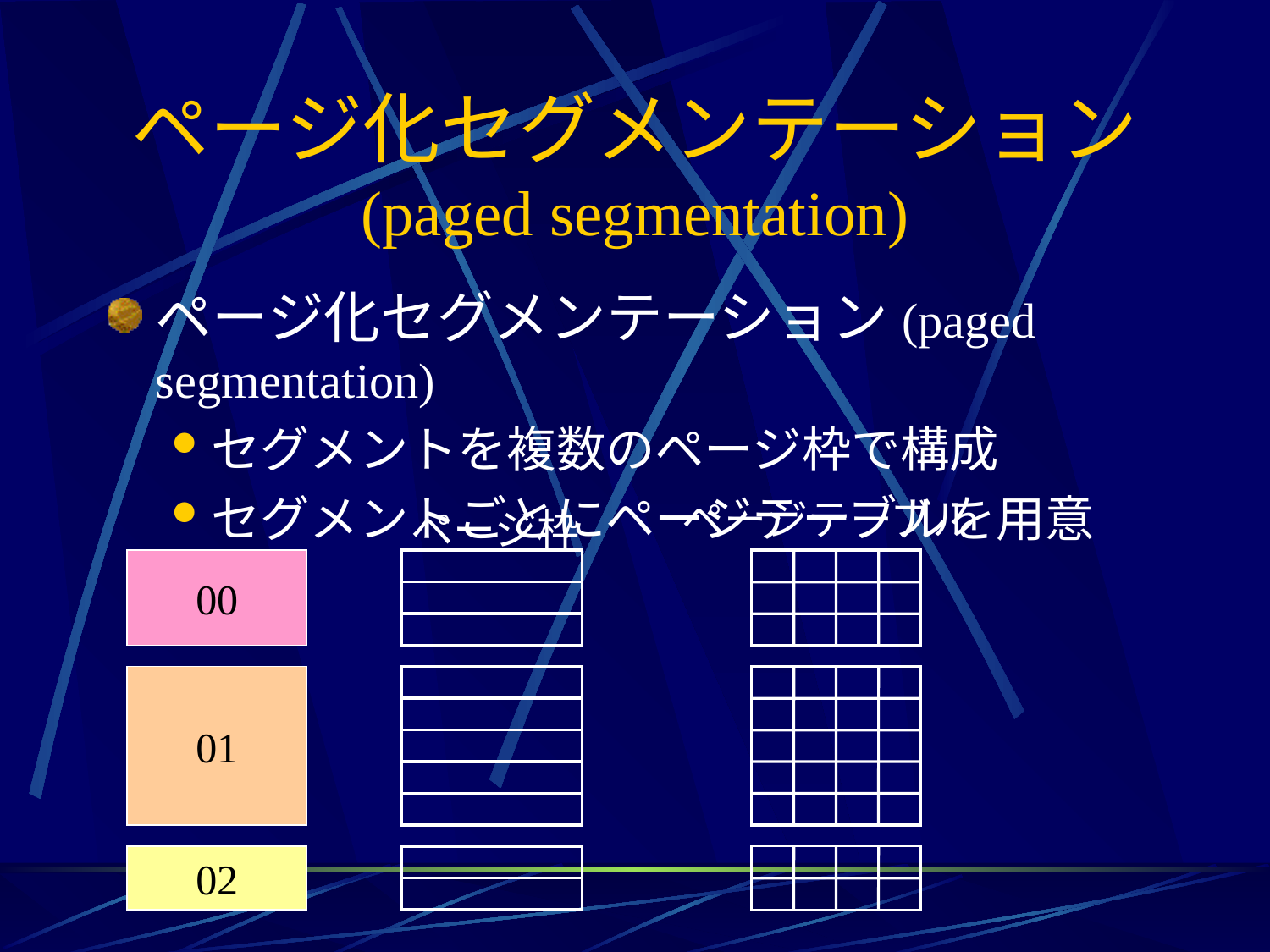

# ページ化セグメンテーション (paged segmentation)
ページ化セグメンテーション(paged segmentation)
セグメントを複数のページ枠で構成
セグメントごとにページテーブルを用意
ページテーブル

ページ枠

00
01
02